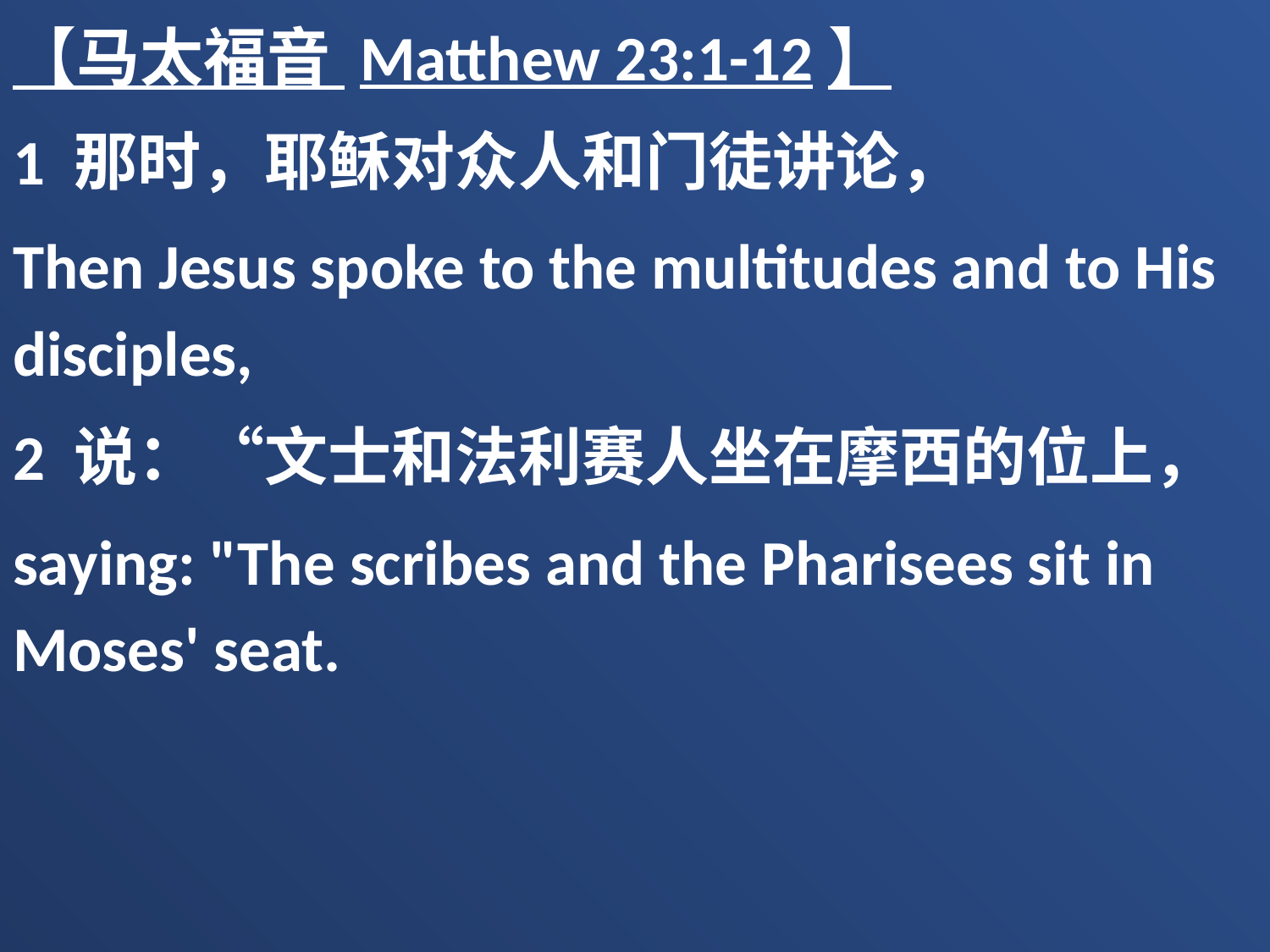

【马太福音 Matthew 23:1-12】
1 那时，耶稣对众人和门徒讲论，
Then Jesus spoke to the multitudes and to His disciples,
2 说：“文士和法利赛人坐在摩西的位上，
saying: "The scribes and the Pharisees sit in Moses' seat.